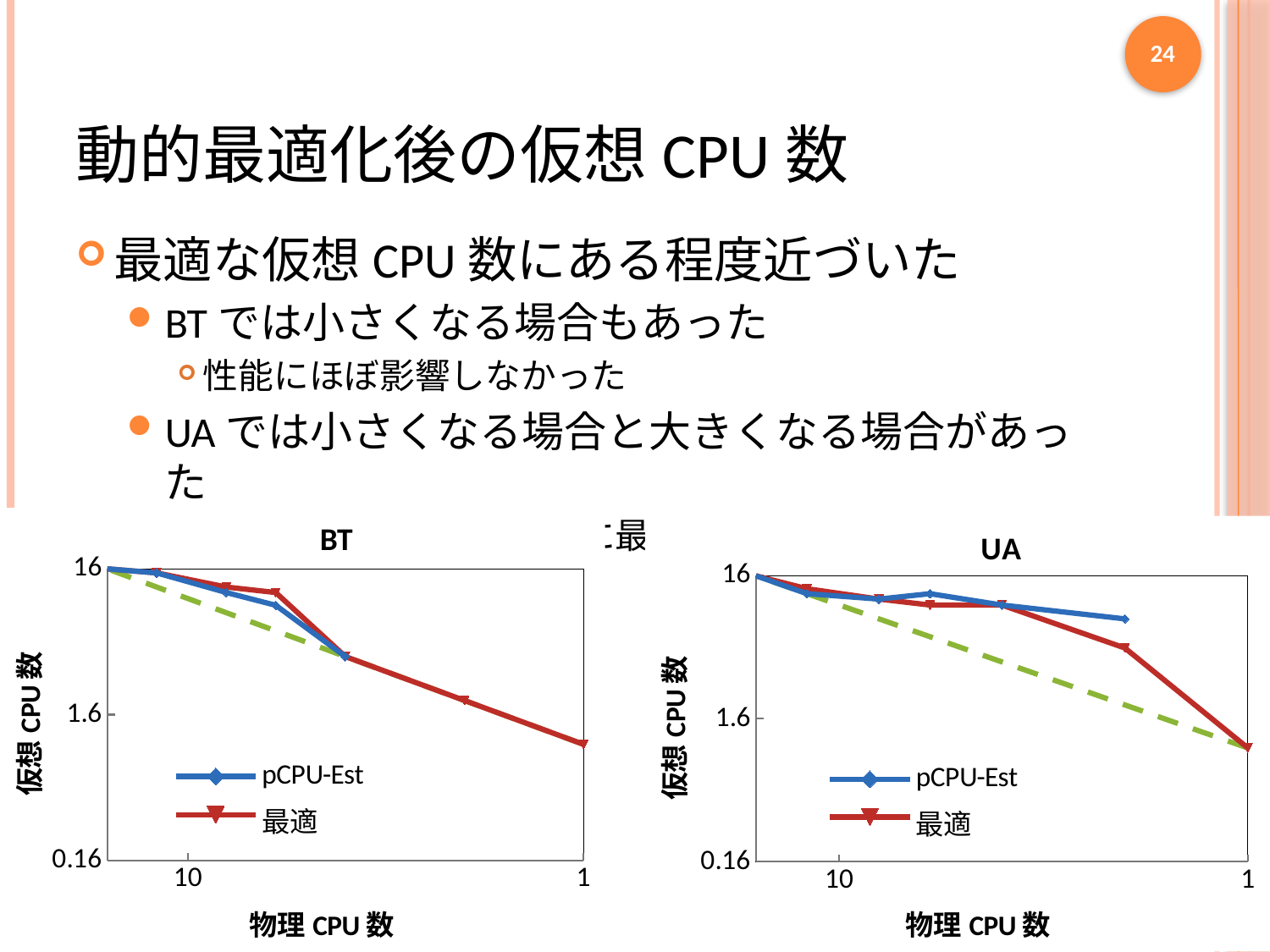

24
# 動的最適化後の仮想CPU数
最適な仮想CPU数にある程度近づいた
BTでは小さくなる場合もあった
性能にほぼ影響しなかった
UAでは小さくなる場合と大きくなる場合があった
物理CPU数が12個の時に最適性能と大きな差が出た

### Chart: BT

| Category |  |  |  |
|---|---|---|---|

### Chart: UA

| Category |  |  |  |
|---|---|---|---|